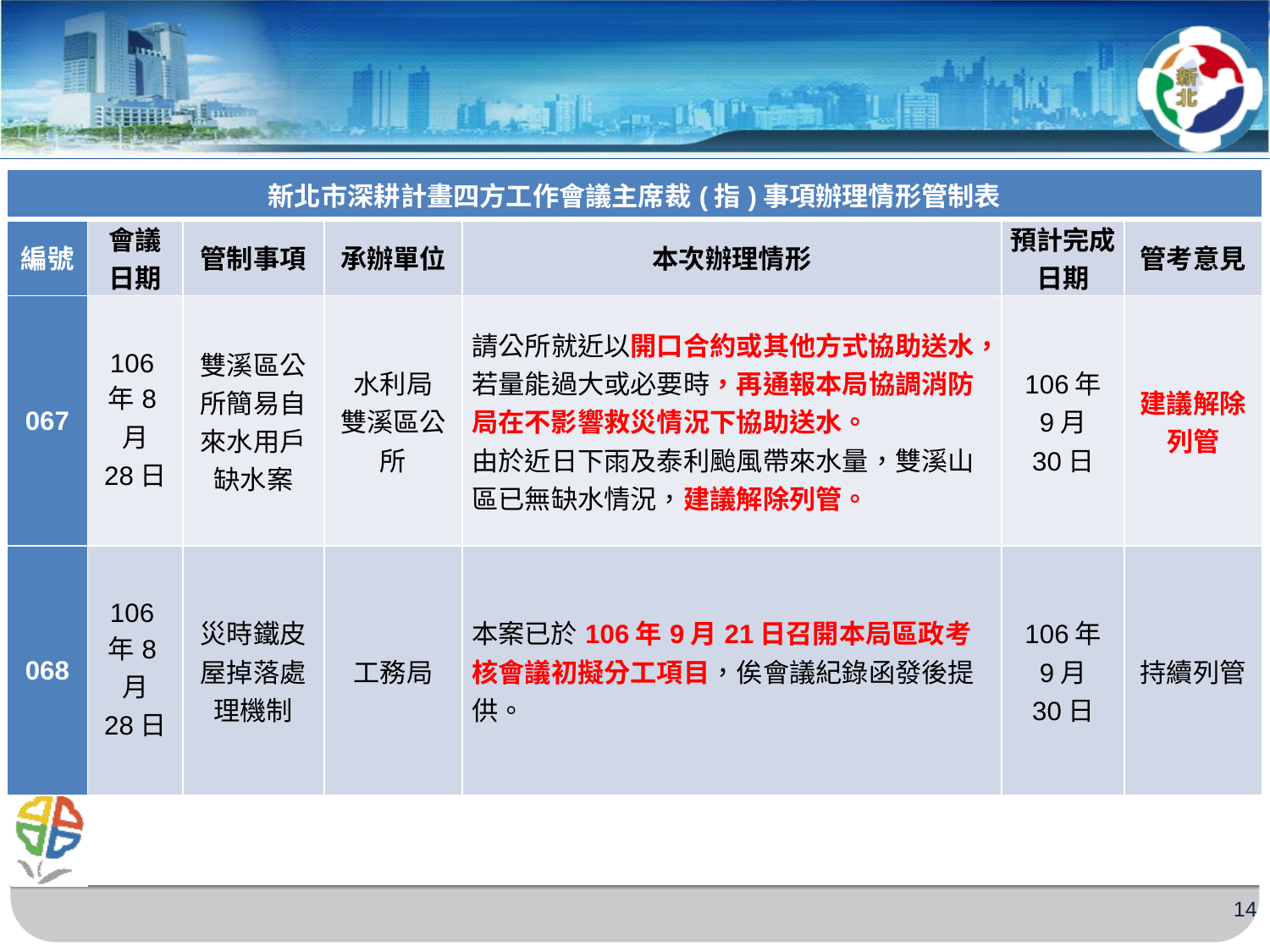

| 新北市深耕計畫四方工作會議主席裁(指)事項辦理情形管制表 |  |  |  |  |  |  |
| --- | --- | --- | --- | --- | --- | --- |
| 編號 | 會議日期 | 管制事項 | 承辦單位 | 本次辦理情形 | 預計完成日期 | 管考意見 |
| 067 | 106年8月 28日 | 雙溪區公所簡易自來水用戶缺水案 | 水利局 雙溪區公所 | 請公所就近以開口合約或其他方式協助送水，若量能過大或必要時，再通報本局協調消防局在不影響救災情況下協助送水。 由於近日下雨及泰利颱風帶來水量，雙溪山區已無缺水情況，建議解除列管。 | 106年 9月 30日 | 建議解除列管 |
| 068 | 106年8月 28日 | 災時鐵皮屋掉落處理機制 | 工務局 | 本案已於106年9月21日召開本局區政考核會議初擬分工項目，俟會議紀錄函發後提供。 | 106年 9月 30日 | 持續列管 |
14